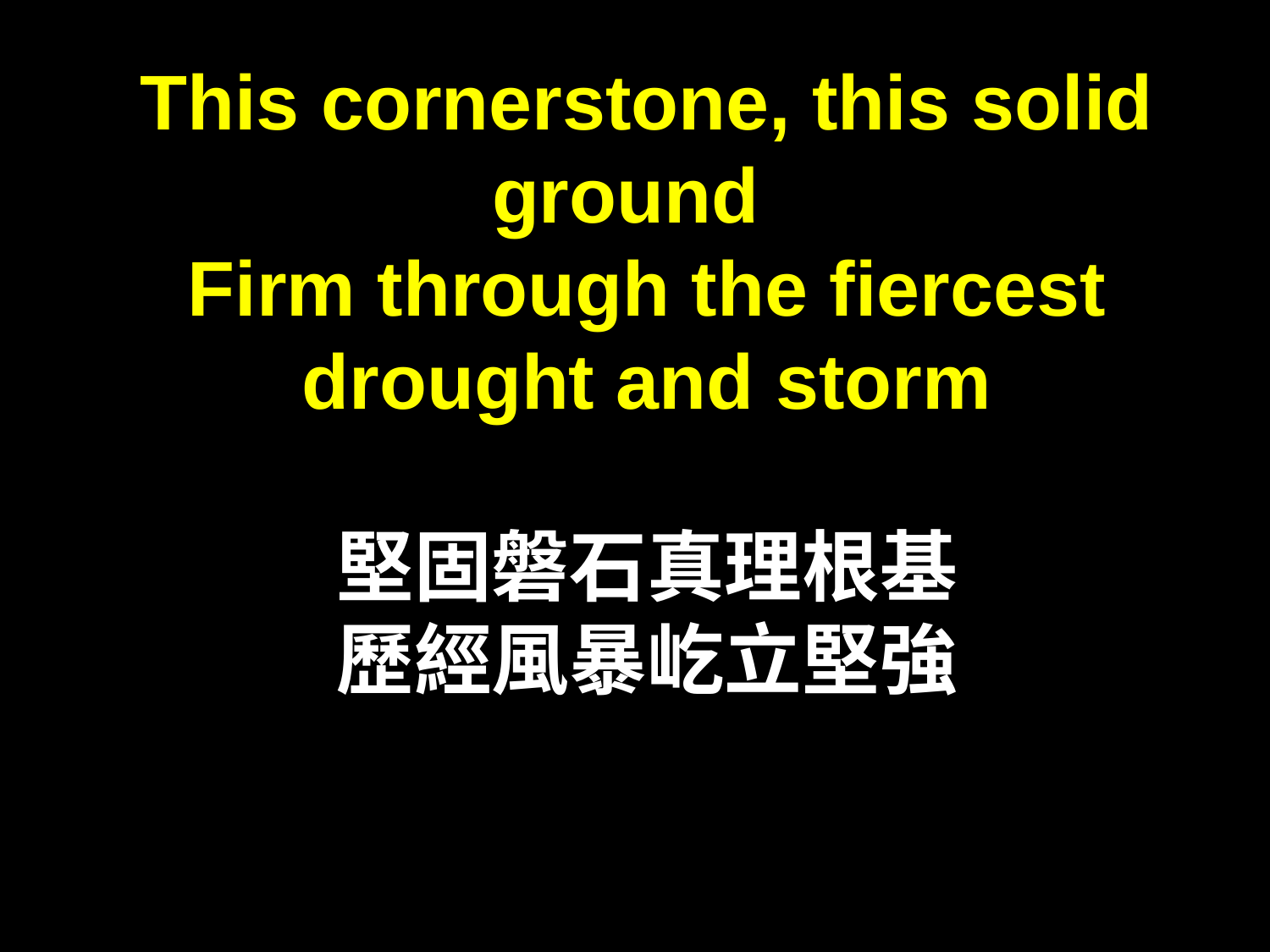

This cornerstone, this solid ground
Firm through the fiercest drought and storm

堅固磐石真理根基
歷經風暴屹立堅強